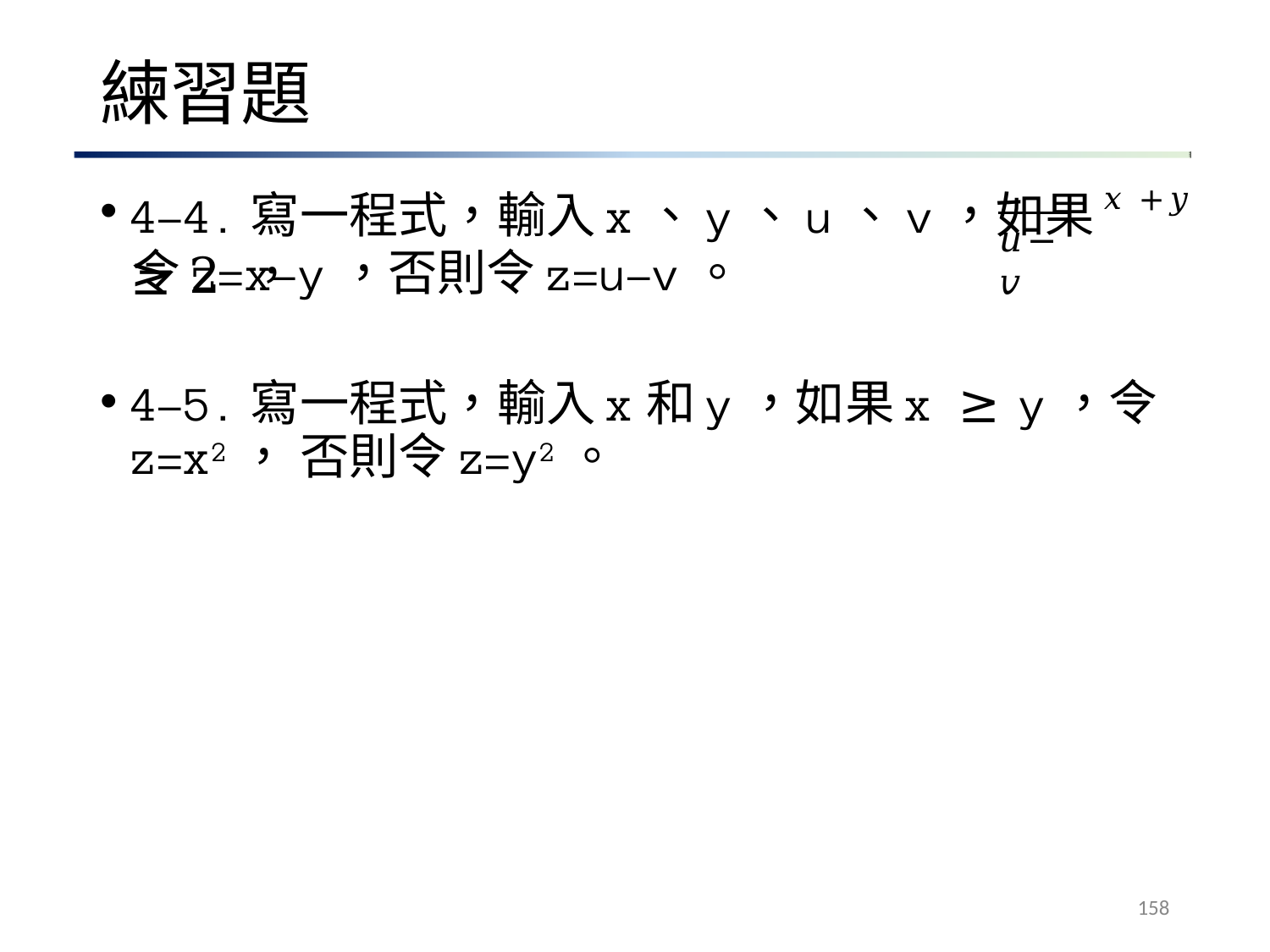

# 練習題
4-4.寫一程式，輸入x、y、u、v，如果𝑥+𝑦 ≥ 2 ，

𝑢−𝑣
令z=x-y，否則令z=u-v。

4-5.寫一程式，輸入x和y，如果x ≥	y，令z=x2， 否則令z=y2。
158